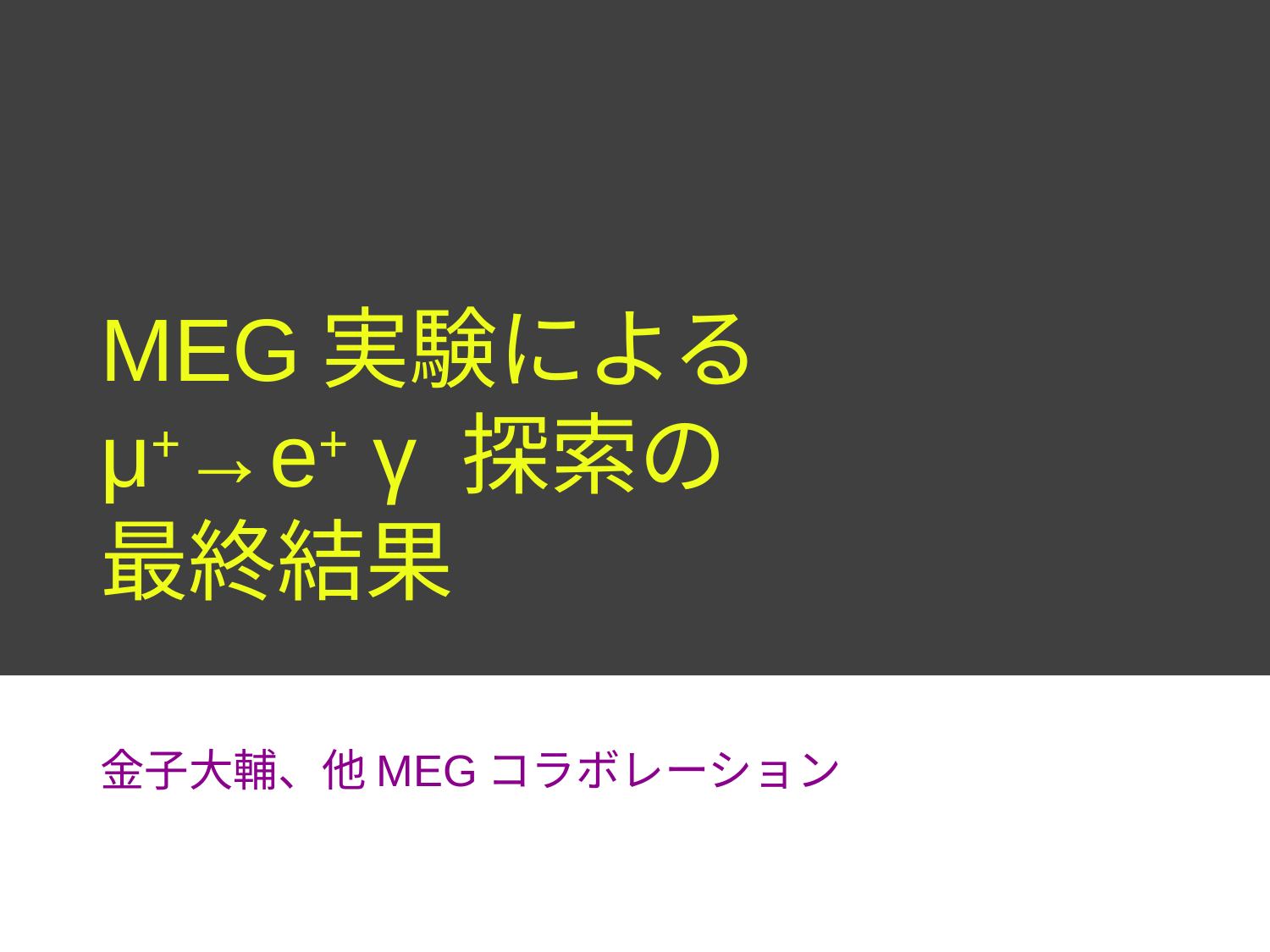

# MEG実験による μ+→e+ γ 探索の 最終結果
金子大輔、他MEGコラボレーション